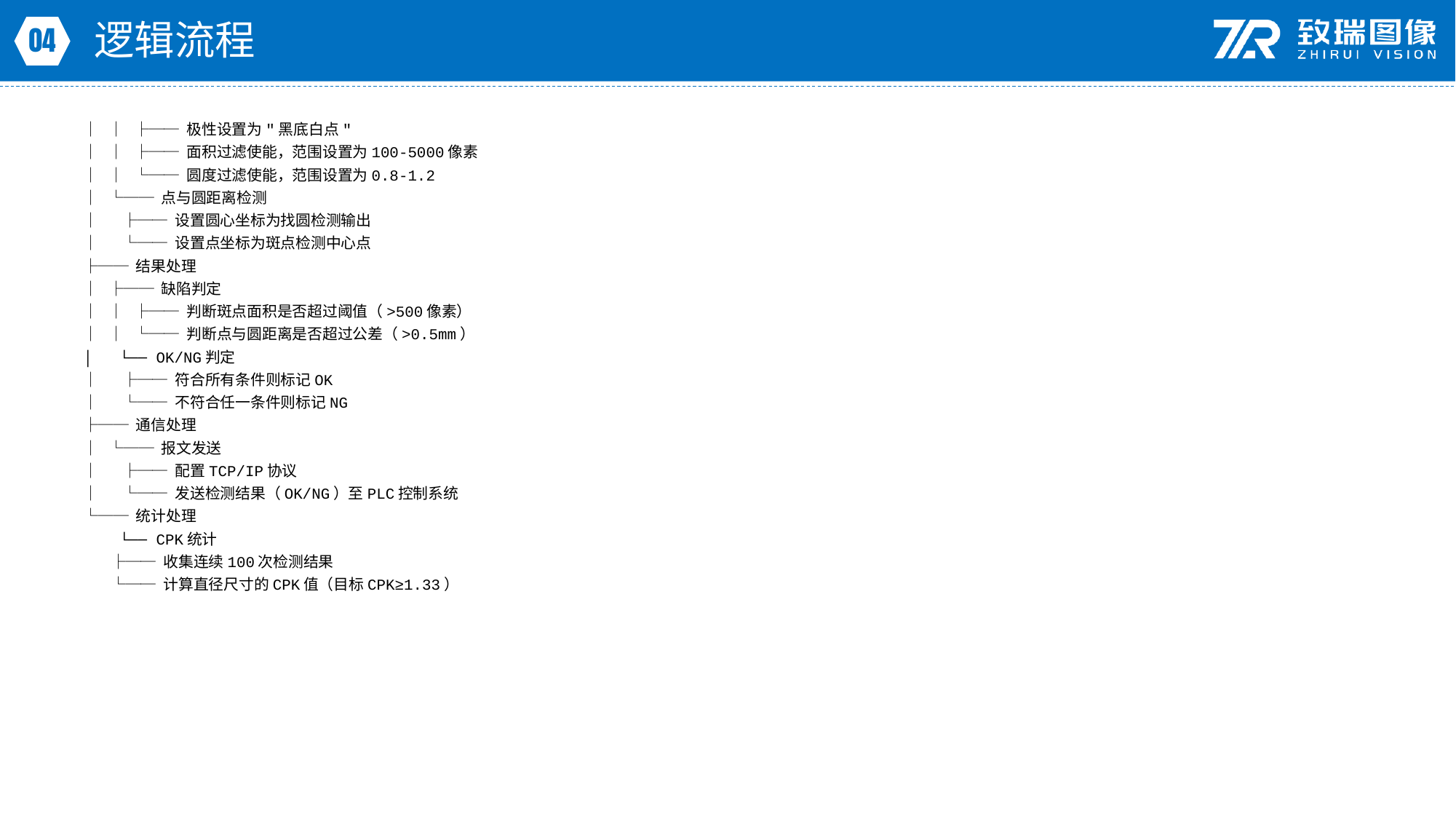

逻辑流程
04

│   │   ├── 极性设置为"黑底白点"
│   │   ├── 面积过滤使能，范围设置为100-5000像素
│   │   └── 圆度过滤使能，范围设置为0.8-1.2
│   └── 点与圆距离检测
│       ├── 设置圆心坐标为找圆检测输出
│       └── 设置点坐标为斑点检测中心点
├── 结果处理
│   ├── 缺陷判定
│   │   ├── 判断斑点面积是否超过阈值（>500像素）
│   │   └── 判断点与圆距离是否超过公差（>0.5mm）
│   └── OK/NG判定
│       ├── 符合所有条件则标记OK
│       └── 不符合任一条件则标记NG
├── 通信处理
│   └── 报文发送
│       ├── 配置TCP/IP协议
│       └── 发送检测结果（OK/NG）至PLC控制系统
└── 统计处理
    └── CPK统计
        ├── 收集连续100次检测结果
        └── 计算直径尺寸的CPK值（目标CPK≥1.33）